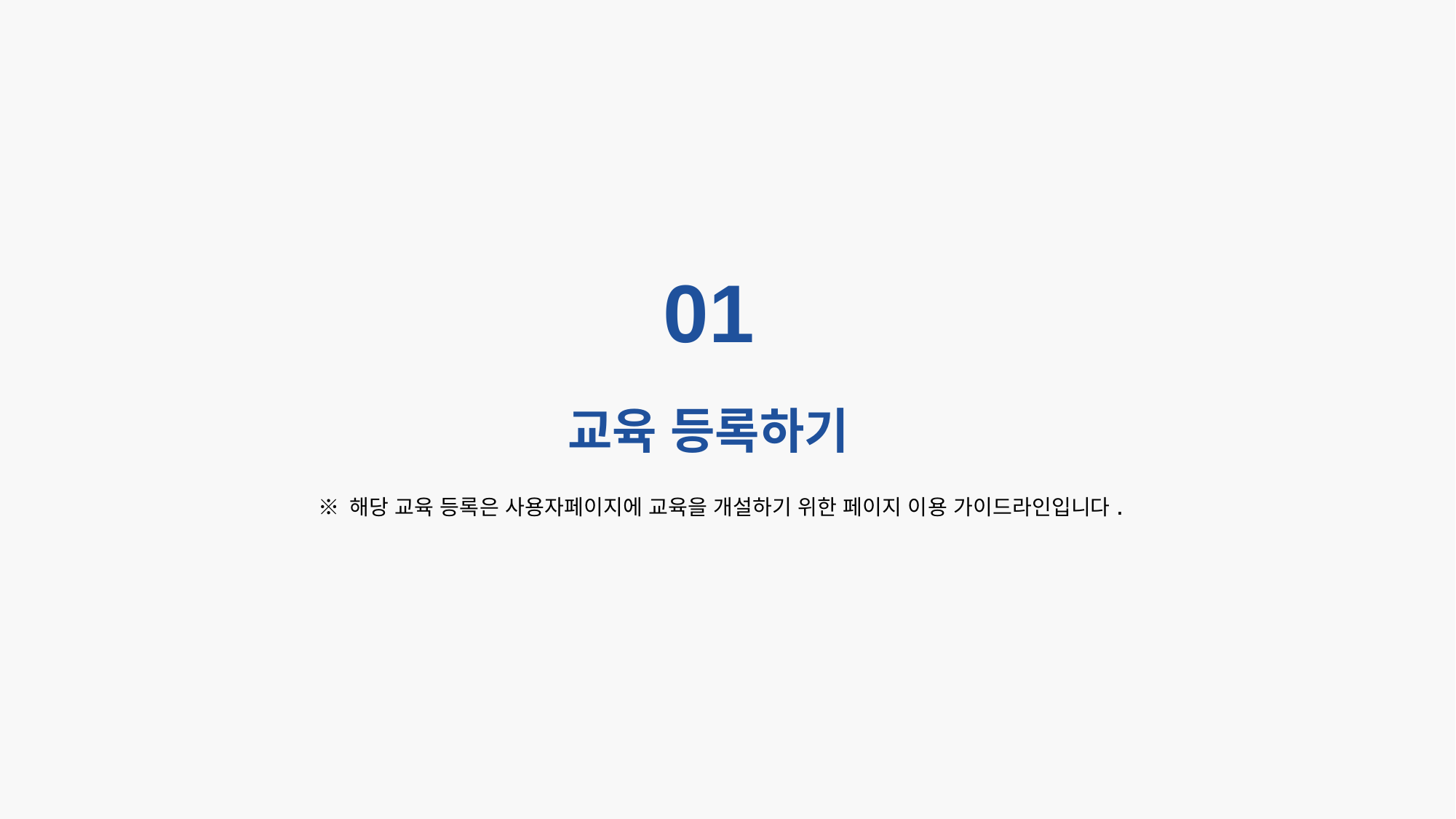

01
교육 등록하기
※ 해당 교육 등록은 사용자페이지에 교육을 개설하기 위한 페이지 이용 가이드라인입니다.